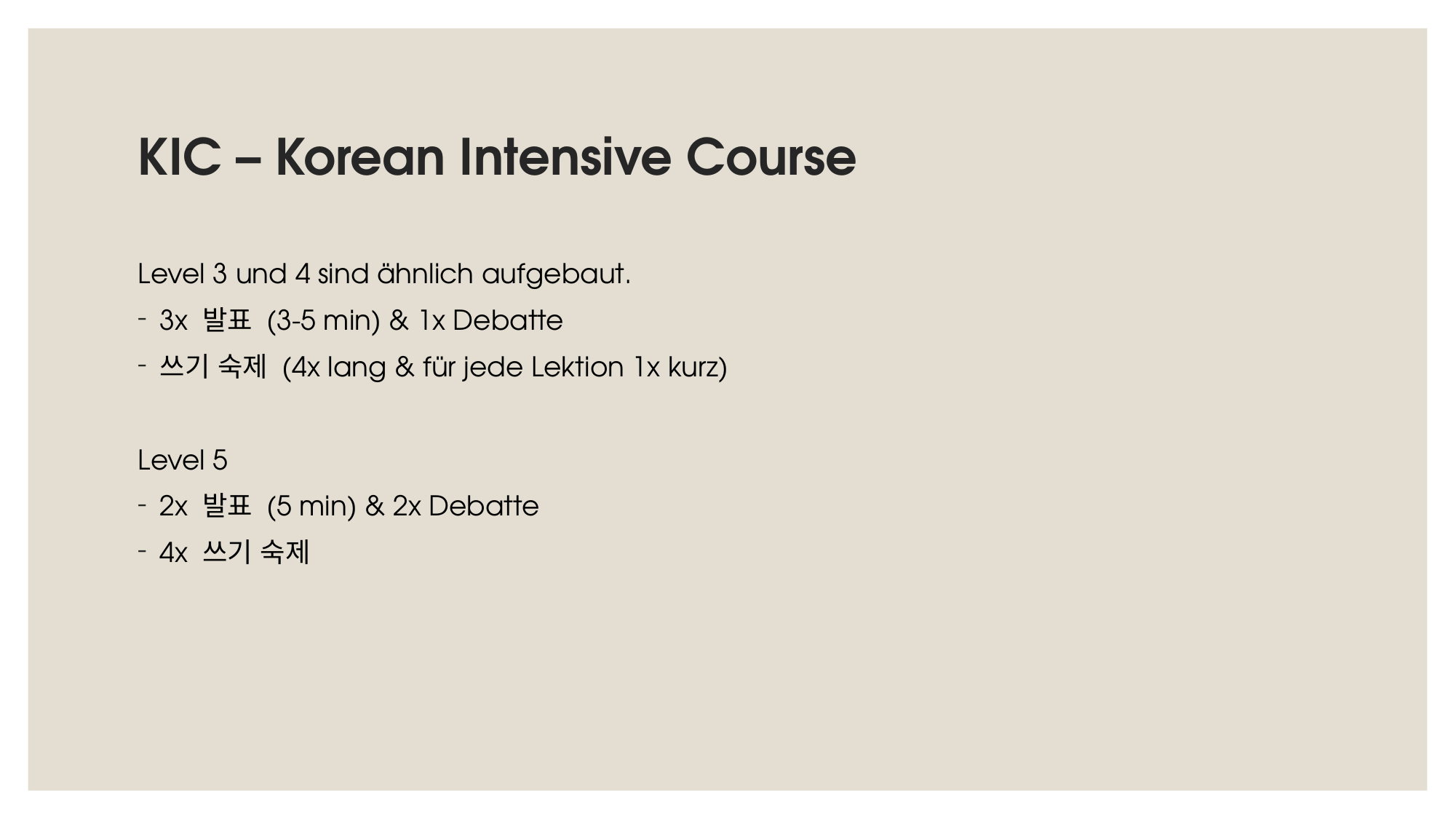

# KIC – Korean Intensive Course
Level 3 und 4 sind ähnlich aufgebaut.
3x 발표 (3-5 min) & 1x Debatte
쓰기 숙제 (4x lang & für jede Lektion 1x kurz)

Level 5
2x 발표 (5 min) & 2x Debatte
4x 쓰기 숙제